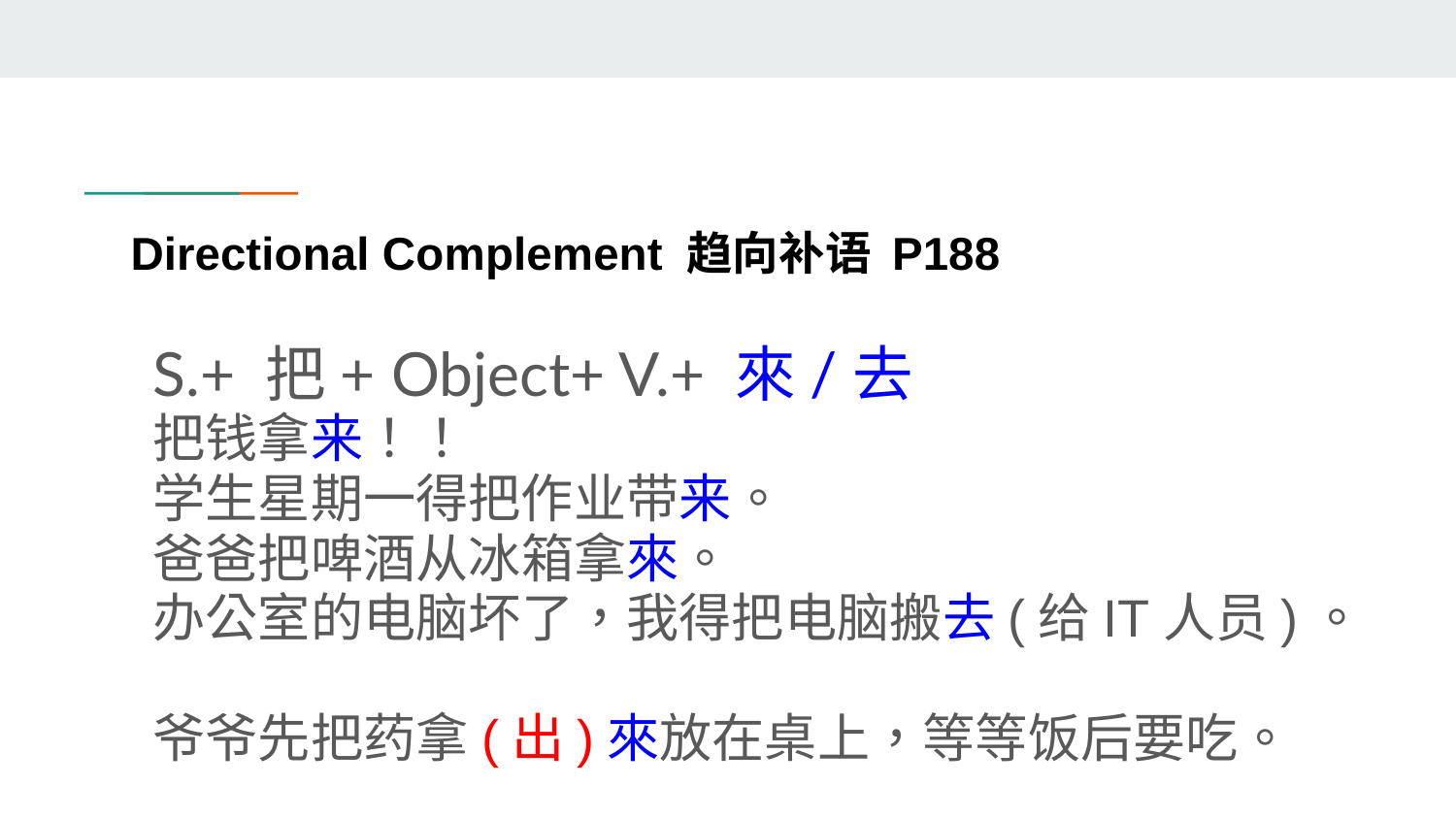

# Directional Complement 趋向补语 P188
S.+ 把+ Object+ V.+ 來/去
把钱拿来！！
学生星期一得把作业带来。
爸爸把啤酒从冰箱拿來。
办公室的电脑坏了，我得把电脑搬去(给IT人员)。
爷爷先把药拿(出)來放在桌上，等等饭后要吃。